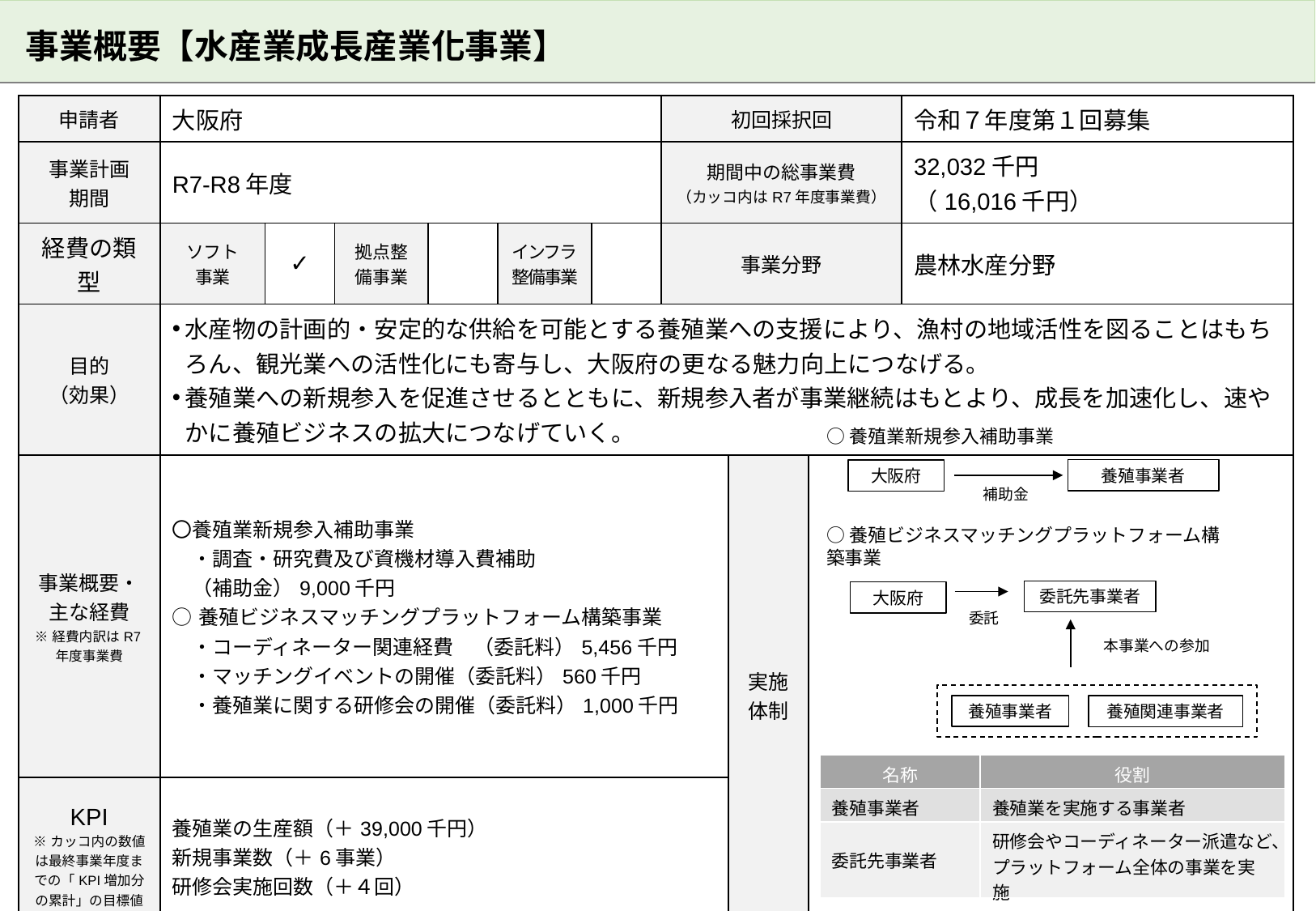

事業概要【水産業成長産業化事業】
| 申請者 | 大阪府 |  |  |  |  |  | 初回採択回 |  | 令和７年度第１回募集 | 令和７年度第１回募集 |
| --- | --- | --- | --- | --- | --- | --- | --- | --- | --- | --- |
| 事業計画 期間 | R7-R8年度 |  |  |  |  |  | 期間中の総事業費 （カッコ内はR7年度事業費） |  | 180,000千円（66,000千円） | 32,032千円 （16,016千円） |
| 経費の類型 | ソフト 事業 | ✓ | 拠点整備事業 |  | インフラ 整備事業 |  | 事業分野 |  | 観光分野 | 農林水産分野 |
| 目的 （効果） | 水産物の計画的・安定的な供給を可能とする養殖業への支援により、漁村の地域活性を図ることはもちろん、観光業への活性化にも寄与し、大阪府の更なる魅力向上につなげる。 養殖業への新規参入を促進させるとともに、新規参入者が事業継続はもとより、成長を加速化し、速やかに養殖ビジネスの拡大につなげていく。 |  |  |  |  |  |  |  |  |  |
| 事業概要・ 主な経費 ※経費内訳はR7年度事業費 | 〇養殖業新規参入補助事業 　・調査・研究費及び資機材導入費補助 　（補助金）9,000千円 ○養殖ビジネスマッチングプラットフォーム構築事業 　・コーディネーター関連経費　（委託料）5,456千円 　・マッチングイベントの開催（委託料）560千円 　・養殖業に関する研修会の開催（委託料）1,000千円 |  |  |  |  |  |  | 実施 体制 |  |  |
| KPI ※カッコ内の数値は最終事業年度までの「KPI増加分の累計」の目標値 | 養殖業の生産額（＋39,000千円） 新規事業数（＋6事業） 研修会実施回数（＋４回） |  |  |  |  |  |  |  |  |  |
○養殖業新規参入補助事業
養殖事業者
大阪府
補助金
○養殖ビジネスマッチングプラットフォーム構築事業
委託先事業者
大阪府
委託
本事業への参加

養殖事業者
養殖関連事業者
| 名称 | 役割 |
| --- | --- |
| 養殖事業者 | 養殖業を実施する事業者 |
| 委託先事業者 | 研修会やコーディネーター派遣など、プラットフォーム全体の事業を実施 |